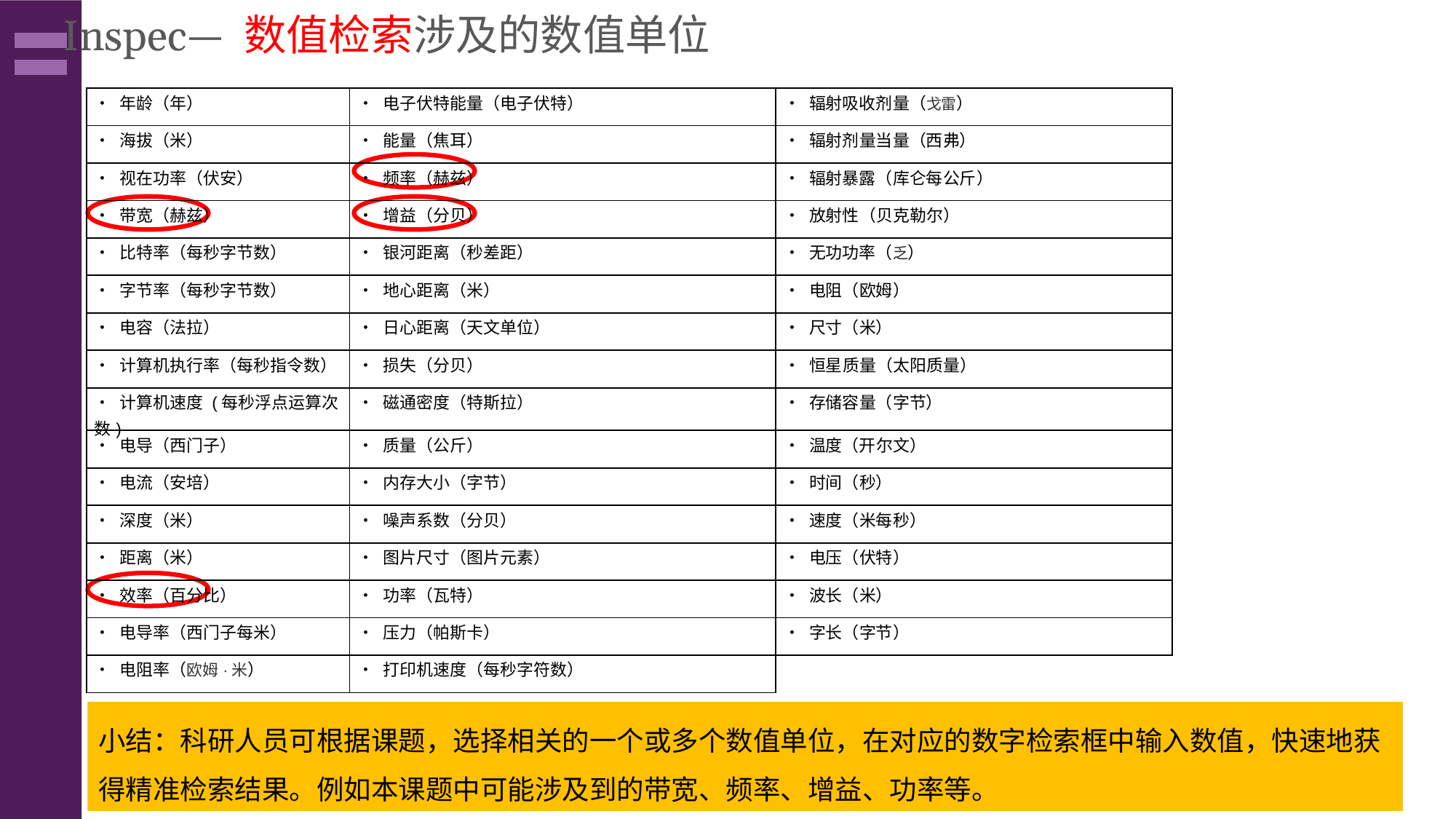

Inspec— 数值检索涉及的数值单位
| • 年龄（年） | • 电子伏特能量（电子伏特） | • 辐射吸收剂量（戈雷） |
| --- | --- | --- |
| • 海拔（米） | • 能量（焦耳） | • 辐射剂量当量（西弗） |
| • 视在功率（伏安） | • 频率（赫兹） | • 辐射暴露（库仑每公斤） |
| • 带宽（赫兹） | • 增益（分贝） | • 放射性（贝克勒尔） |
| • 比特率（每秒字节数） | • 银河距离（秒差距） | • 无功功率（乏） |
| • 字节率（每秒字节数） | • 地心距离（米） | • 电阻（欧姆） |
| • 电容（法拉） | • 日心距离（天文单位） | • 尺寸（米） |
| • 计算机执行率（每秒指令数） | • 损失（分贝） | • 恒星质量（太阳质量） |
| • 计算机速度 (每秒浮点运算次数) | • 磁通密度（特斯拉） | • 存储容量（字节） |
| • 电导（西门子） | • 质量（公斤） | • 温度（开尔文） |
| • 电流（安培） | • 内存大小（字节） | • 时间（秒） |
| • 深度（米） | • 噪声系数（分贝） | • 速度（米每秒） |
| • 距离（米） | • 图片尺寸（图片元素） | • 电压（伏特） |
| • 效率（百分比） | • 功率（瓦特） | • 波长（米） |
| • 电导率（西门子每米） | • 压力（帕斯卡） | • 字长（字节） |
| • 电阻率（欧姆·米） | • 打印机速度（每秒字符数） |  |

小结：科研人员可根据课题，选择相关的一个或多个数值单位，在对应的数字检索框中输入数值，快速地获得精准检索结果。例如本课题中可能涉及到的带宽、频率、增益、功率等。